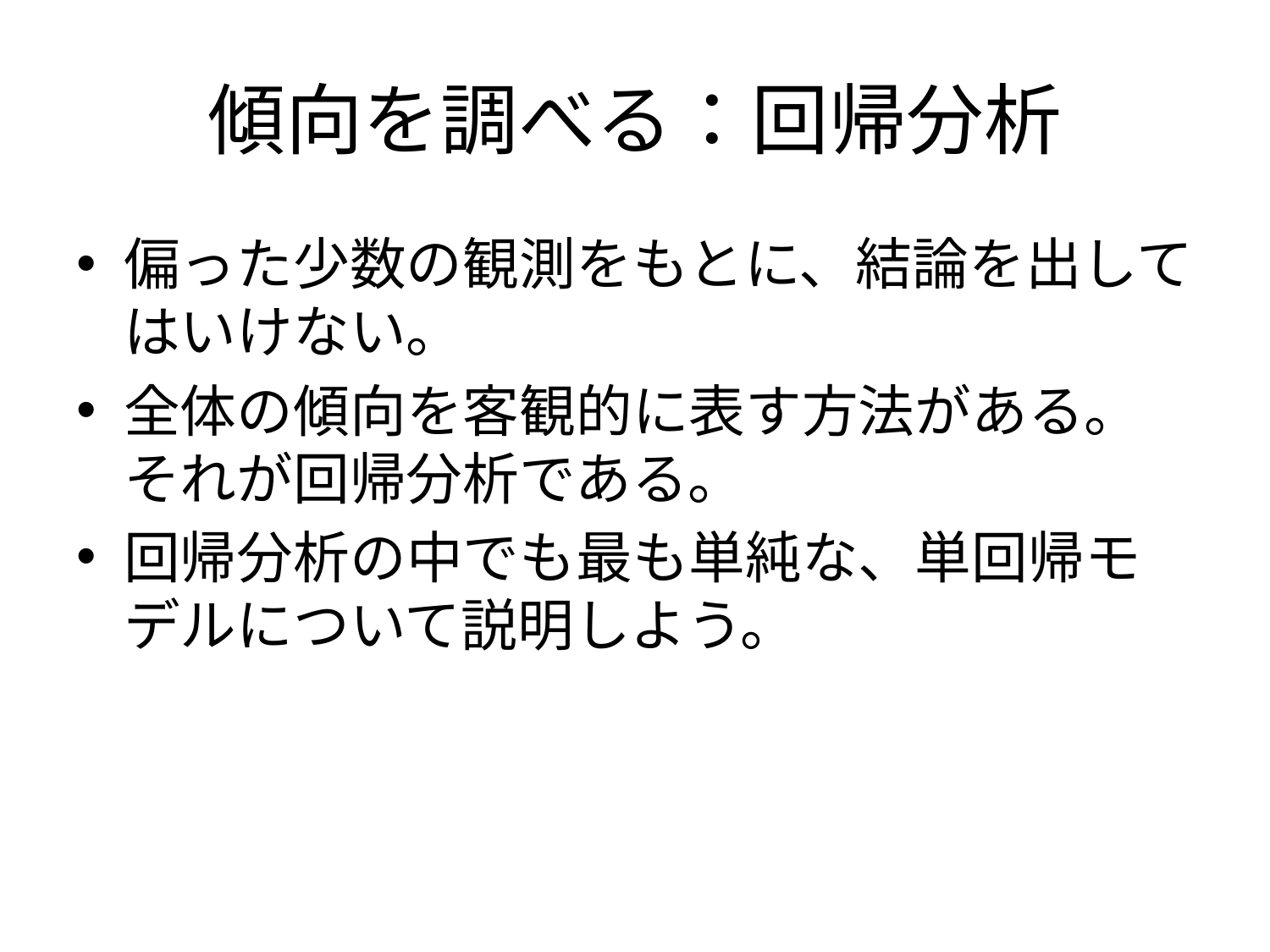

# 傾向を調べる：回帰分析
偏った少数の観測をもとに、結論を出してはいけない。
全体の傾向を客観的に表す方法がある。それが回帰分析である。
回帰分析の中でも最も単純な、単回帰モデルについて説明しよう。